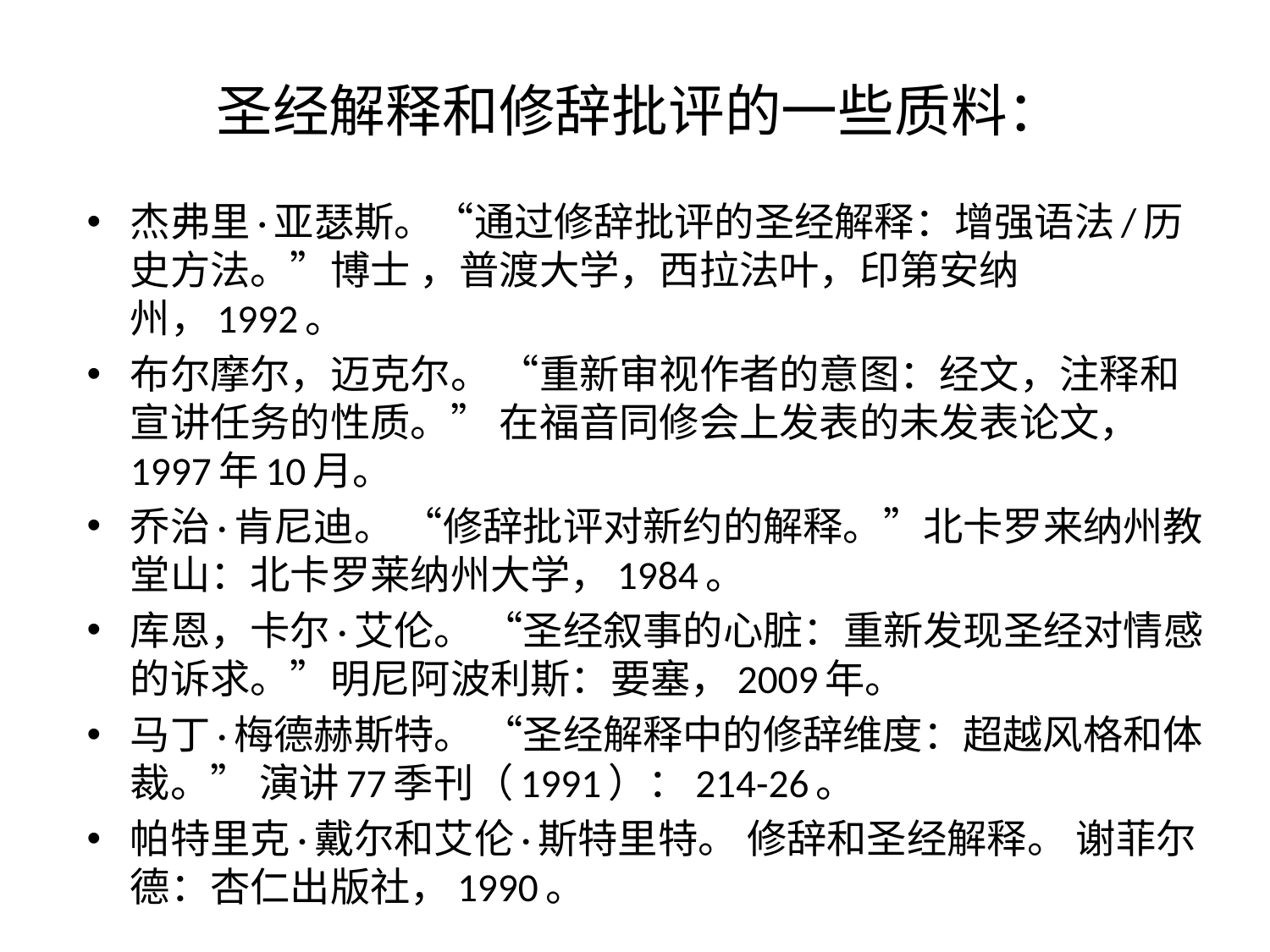

# 圣经解释和修辞批评的一些质料：
杰弗里·亚瑟斯。“通过修辞批评的圣经解释：增强语法/历史方法。”博士 ，普渡大学，西拉法叶，印第安纳州，1992。
布尔摩尔，迈克尔。 “重新审视作者的意图：经文，注释和宣讲任务的性质。” 在福音同修会上发表的未发表论文， 1997年10月。
乔治·肯尼迪。 “修辞批评对新约的解释。”北卡罗来纳州教堂山：北卡罗莱纳州大学，1984。
库恩，卡尔·艾伦。 “圣经叙事的心脏：重新发现圣经对情感的诉求。”明尼阿波利斯：要塞，2009年。
马丁·梅德赫斯特。 “圣经解释中的修辞维度：超越风格和体裁。” 演讲77季刊（1991）：214-26。
帕特里克·戴尔和艾伦·斯特里特。 修辞和圣经解释。 谢菲尔德：杏仁出版社，1990。